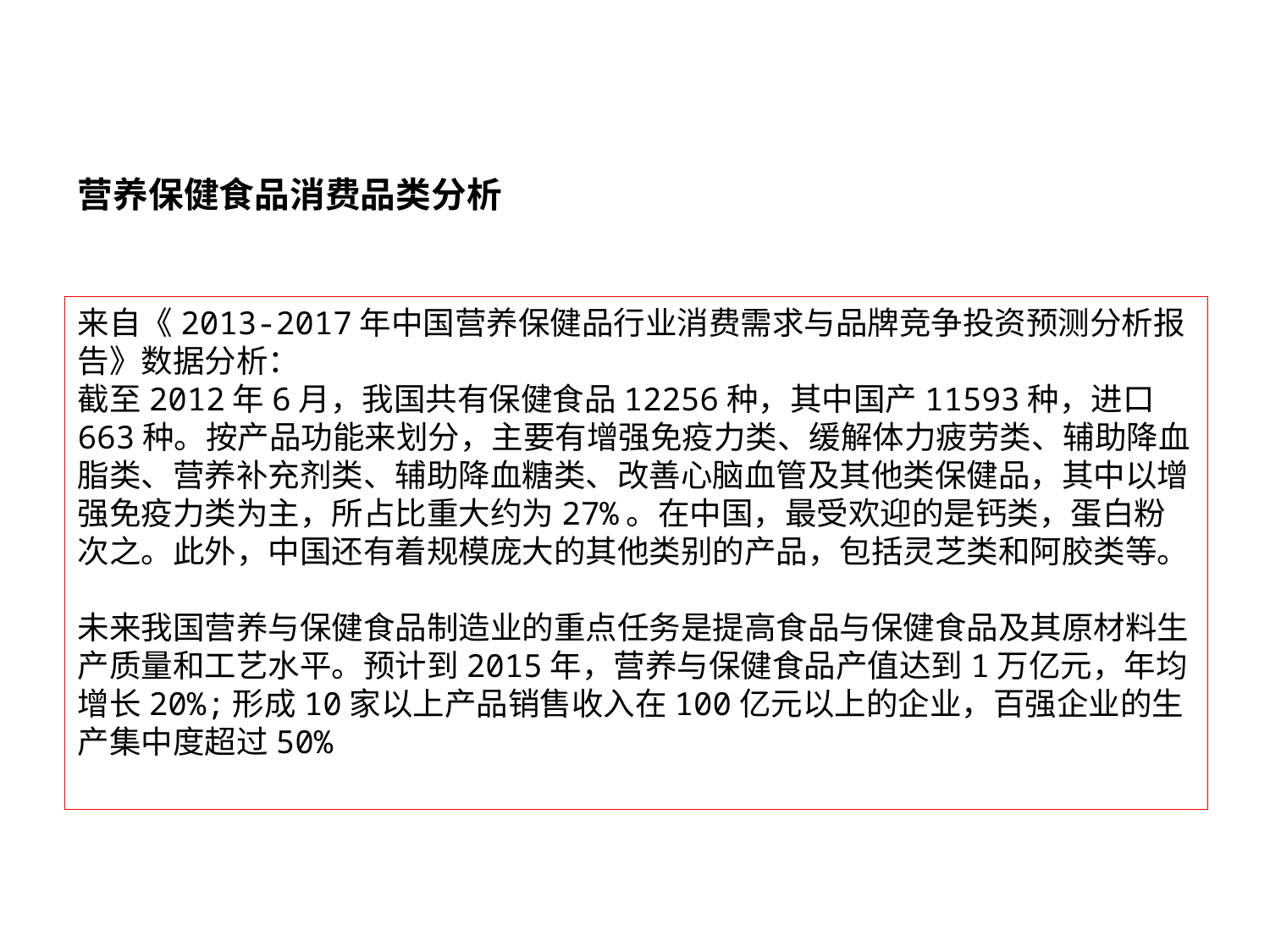

营养保健食品消费品类分析
来自《2013-2017年中国营养保健品行业消费需求与品牌竞争投资预测分析报告》数据分析：
截至2012年6月，我国共有保健食品12256种，其中国产11593种，进口663种。按产品功能来划分，主要有增强免疫力类、缓解体力疲劳类、辅助降血脂类、营养补充剂类、辅助降血糖类、改善心脑血管及其他类保健品，其中以增强免疫力类为主，所占比重大约为27%。在中国，最受欢迎的是钙类，蛋白粉次之。此外，中国还有着规模庞大的其他类别的产品，包括灵芝类和阿胶类等。

未来我国营养与保健食品制造业的重点任务是提高食品与保健食品及其原材料生产质量和工艺水平。预计到2015年，营养与保健食品产值达到1万亿元，年均增长20%;形成10家以上产品销售收入在100亿元以上的企业，百强企业的生产集中度超过50%